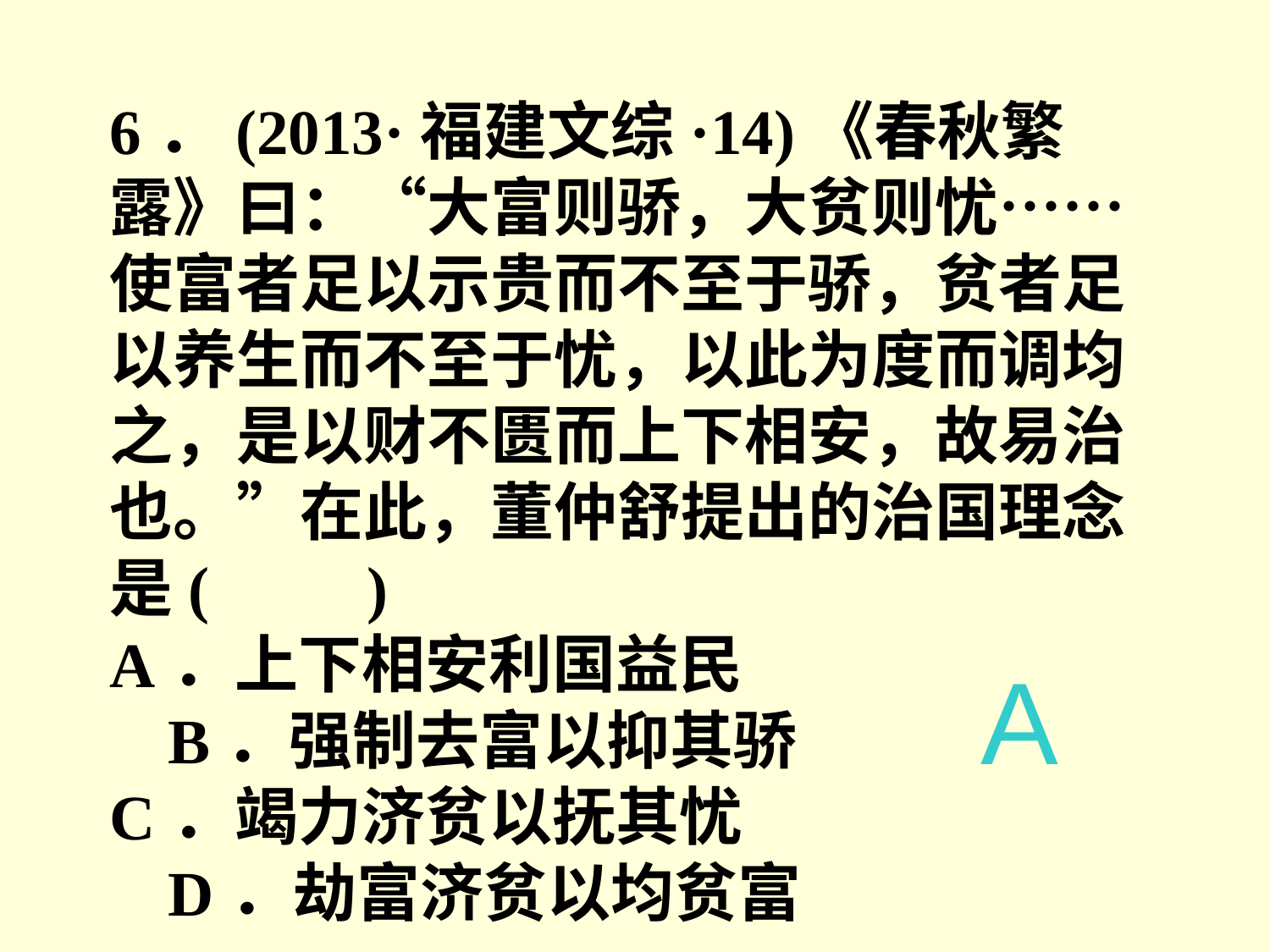

6．(2013·福建文综·14)《春秋繁露》曰：“大富则骄，大贫则忧……使富者足以示贵而不至于骄，贫者足以养生而不至于忧，以此为度而调均之，是以财不匮而上下相安，故易治也。”在此，董仲舒提出的治国理念是(　　)
A．上下相安利国益民                                B．强制去富以抑其骄
C．竭力济贫以抚其忧                                D．劫富济贫以均贫富

A